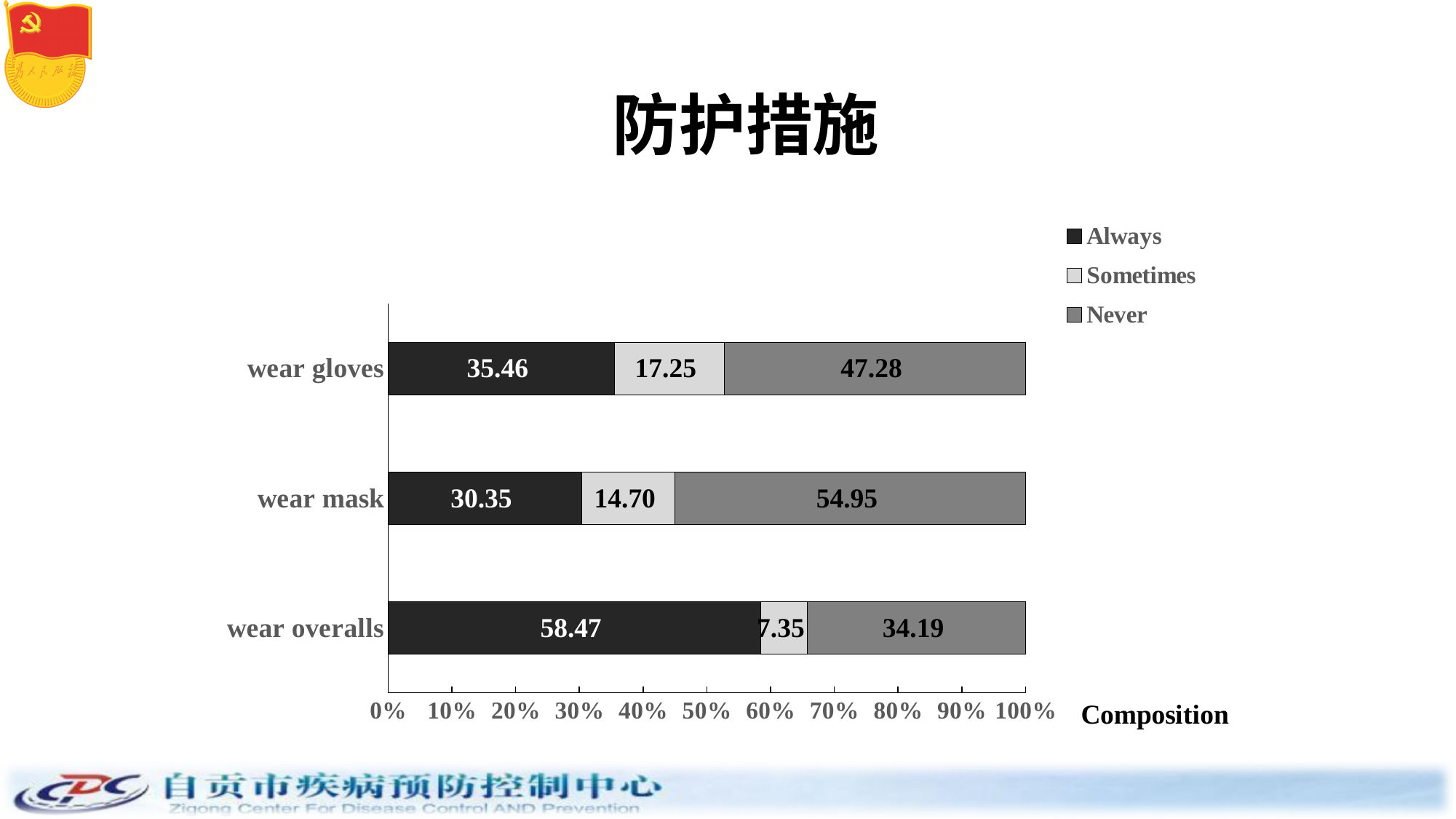

# 防护措施

### Chart

| Category | Always | Sometimes | Never |
|---|---|---|---|
| wear overalls | 58.4664536741214 | 7.3482428115016 | 34.185303514377 |
| wear mask | 30.3514376996805 | 14.6964856230032 | 54.9520766773163 |
| wear gloves | 35.4632587859425 | 17.2523961661342 | 47.2843450479233 |